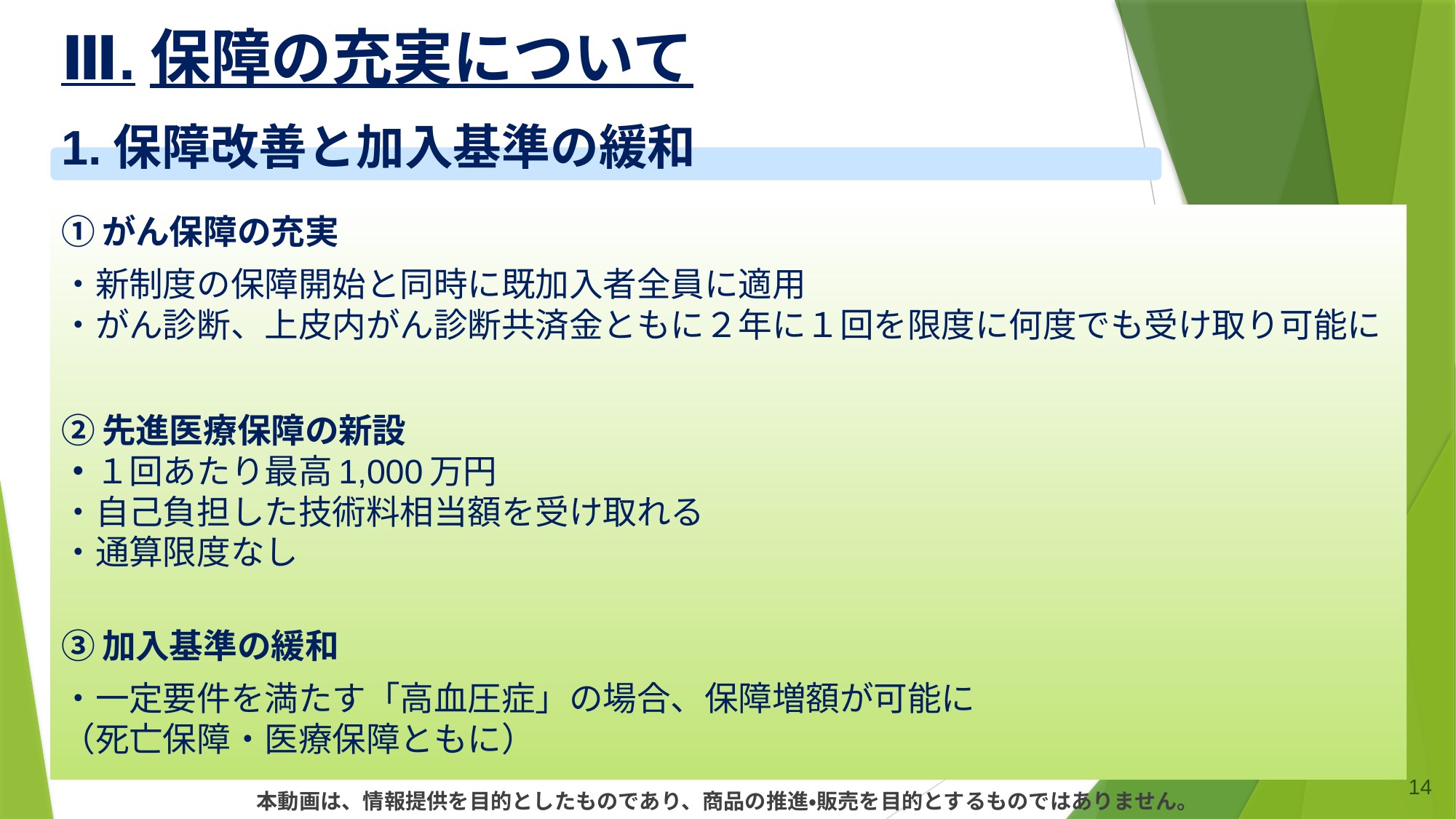

# Ⅲ.保障の充実について
1.保障改善と加入基準の緩和
①がん保障の充実
・新制度の保障開始と同時に既加入者全員に適用
・がん診断、上皮内がん診断共済金ともに２年に１回を限度に何度でも受け取り可能に

②先進医療保障の新設
・１回あたり最高1,000万円
・自己負担した技術料相当額を受け取れる
・通算限度なし
③加入基準の緩和
・一定要件を満たす「高血圧症」の場合、保障増額が可能に
（死亡保障・医療保障ともに）

14